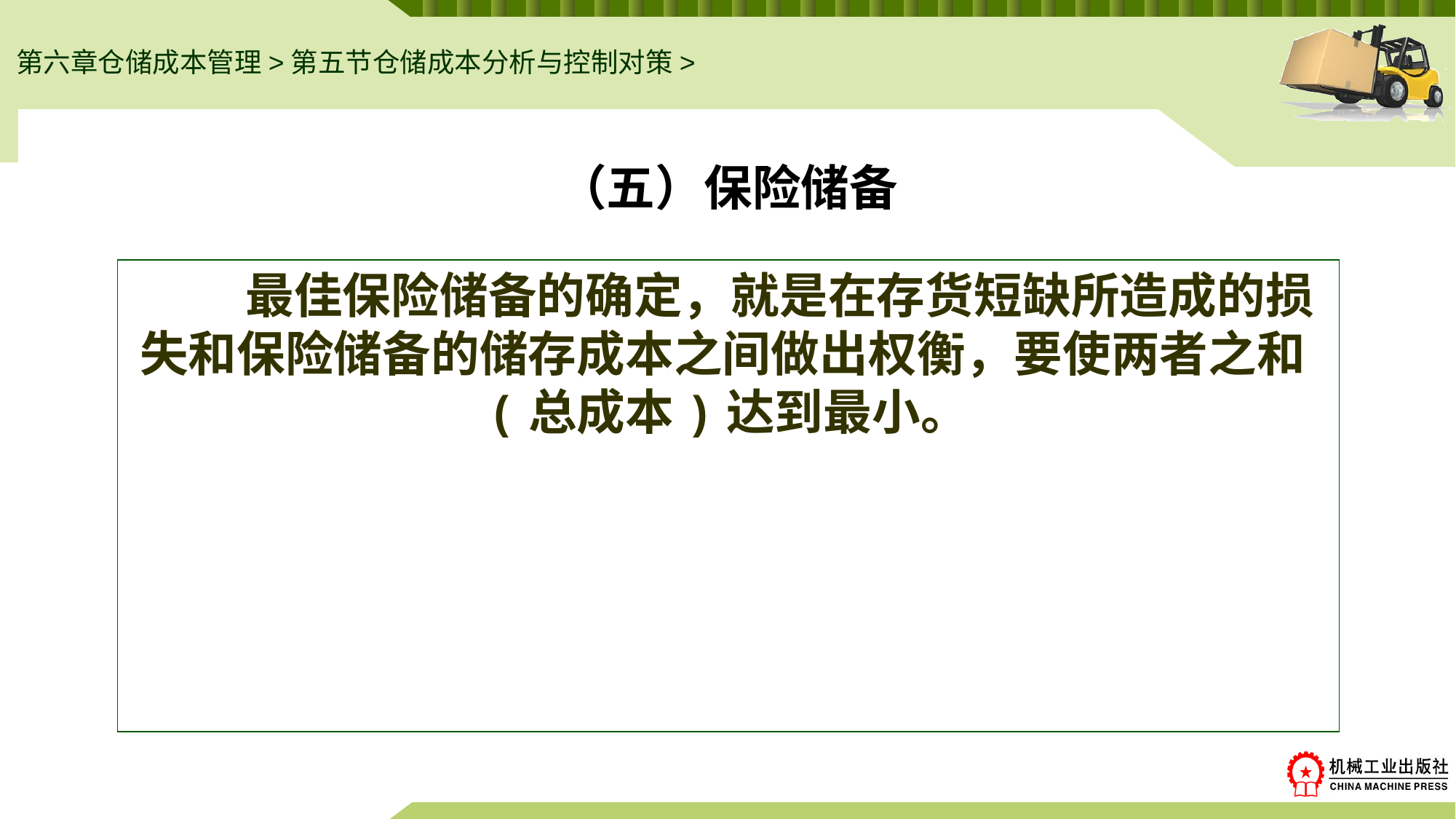

第六章仓储成本管理>第五节仓储成本分析与控制对策>
# （五）保险储备
最佳保险储备的确定，就是在存货短缺所造成的损失和保险储备的储存成本之间做出权衡，要使两者之和(总成本)达到最小。